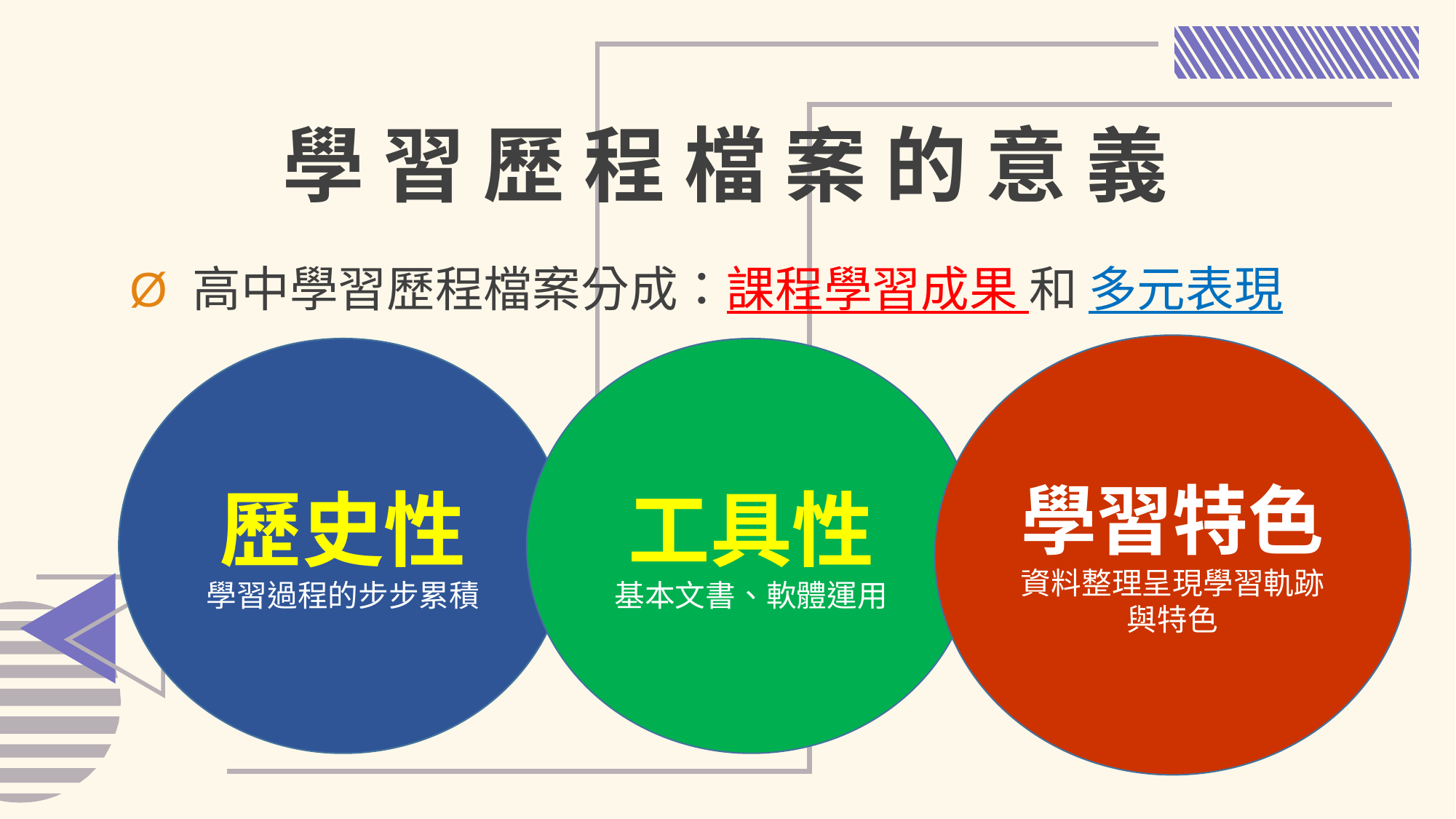

學 習 歷 程 檔 案 的 意 義
Ø 高中學習歷程檔案分成：課程學習成果 和 多元表現

學習特色
資料整理呈現學習軌跡與特色
工具性
基本文書、軟體運用
歷史性
學習過程的步步累積